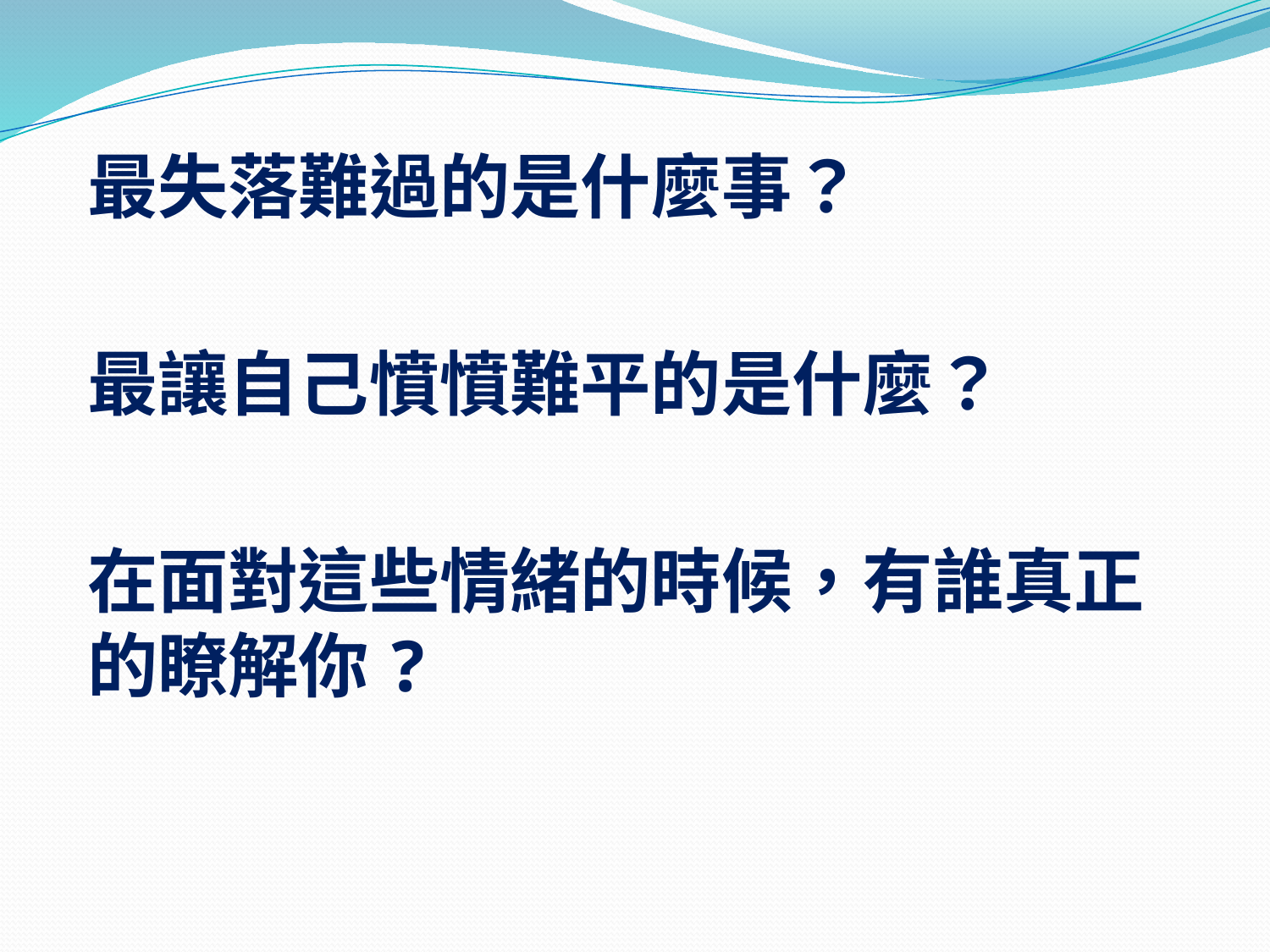

最失落難過的是什麼事？

最讓自己憤憤難平的是什麼？

在面對這些情緒的時候，有誰真正的瞭解你?